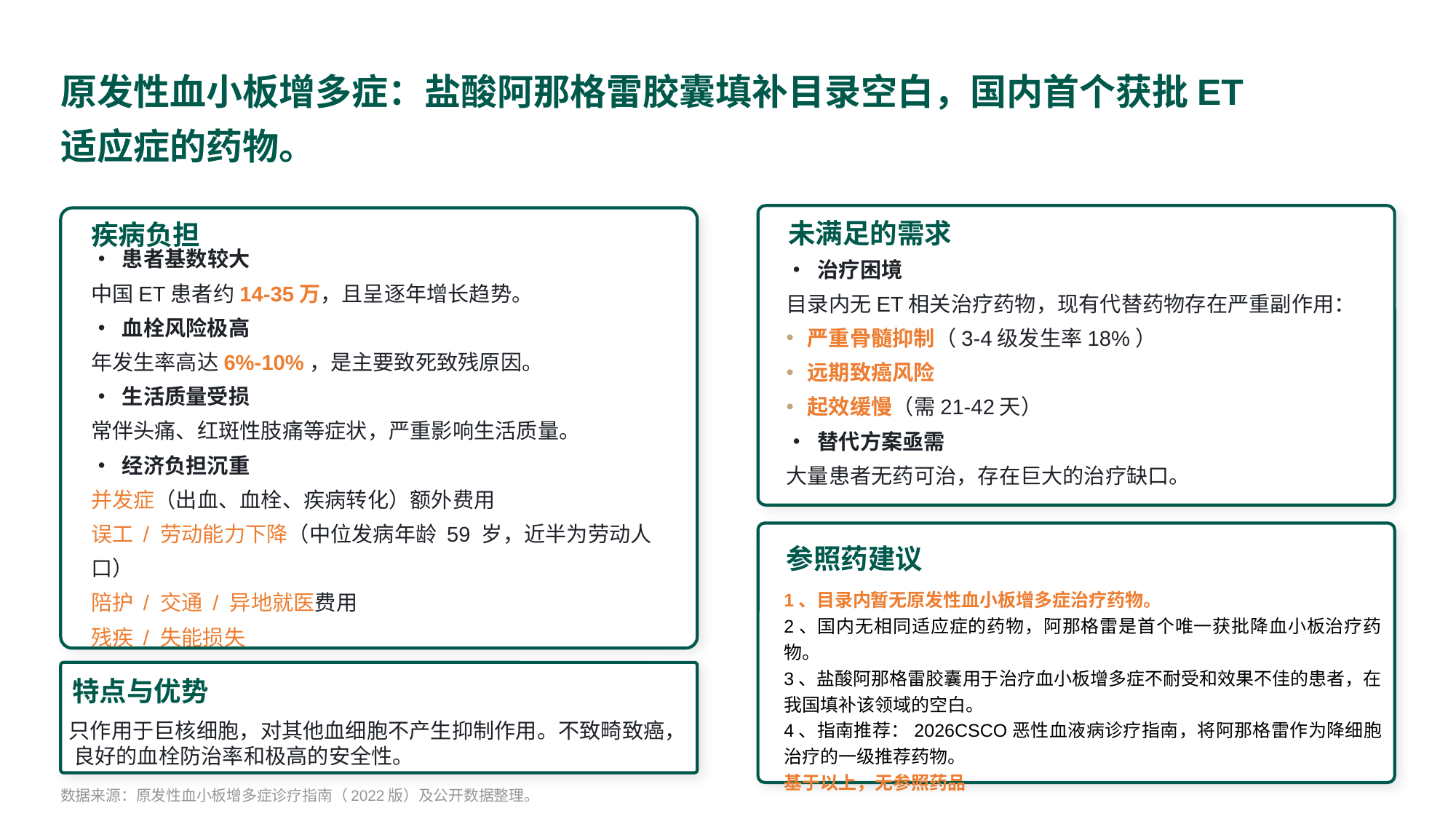

原发性血小板增多症：盐酸阿那格雷胶囊填补目录空白，国内首个获批ET适应症的药物。
未满足的需求

疾病负担

• 治疗困境
目录内无ET相关治疗药物，现有代替药物存在严重副作用：
严重骨髓抑制（3-4级发生率18%）
远期致癌风险
起效缓慢（需21-42天）
• 替代方案亟需
大量患者无药可治，存在巨大的治疗缺口。
• 患者基数较大
中国ET患者约14-35万，且呈逐年增长趋势。
• 血栓风险极高
年发生率高达6%-10%，是主要致死致残原因。
• 生活质量受损
常伴头痛、红斑性肢痛等症状，严重影响生活质量。
• 经济负担沉重
并发症（出血、血栓、疾病转化）额外费用
误工 / 劳动能力下降（中位发病年龄 59 岁，近半为劳动人口）
陪护 / 交通 / 异地就医费用
残疾 / 失能损失

参照药建议
1、目录内暂无原发性血小板增多症治疗药物。
2、国内无相同适应症的药物，阿那格雷是首个唯一获批降血小板治疗药物。
3、盐酸阿那格雷胶囊用于治疗血小板增多症不耐受和效果不佳的患者，在我国填补该领域的空白。
4、指南推荐：2026CSCO恶性血液病诊疗指南，将阿那格雷作为降细胞治疗的一级推荐药物。
基于以上，无参照药品

只作用于巨核细胞，对其他血细胞不产生抑制作用。不致畸致癌，  良好的血栓防治率和极高的安全性。
特点与优势
数据来源：原发性血小板增多症诊疗指南（2022版）及公开数据整理。